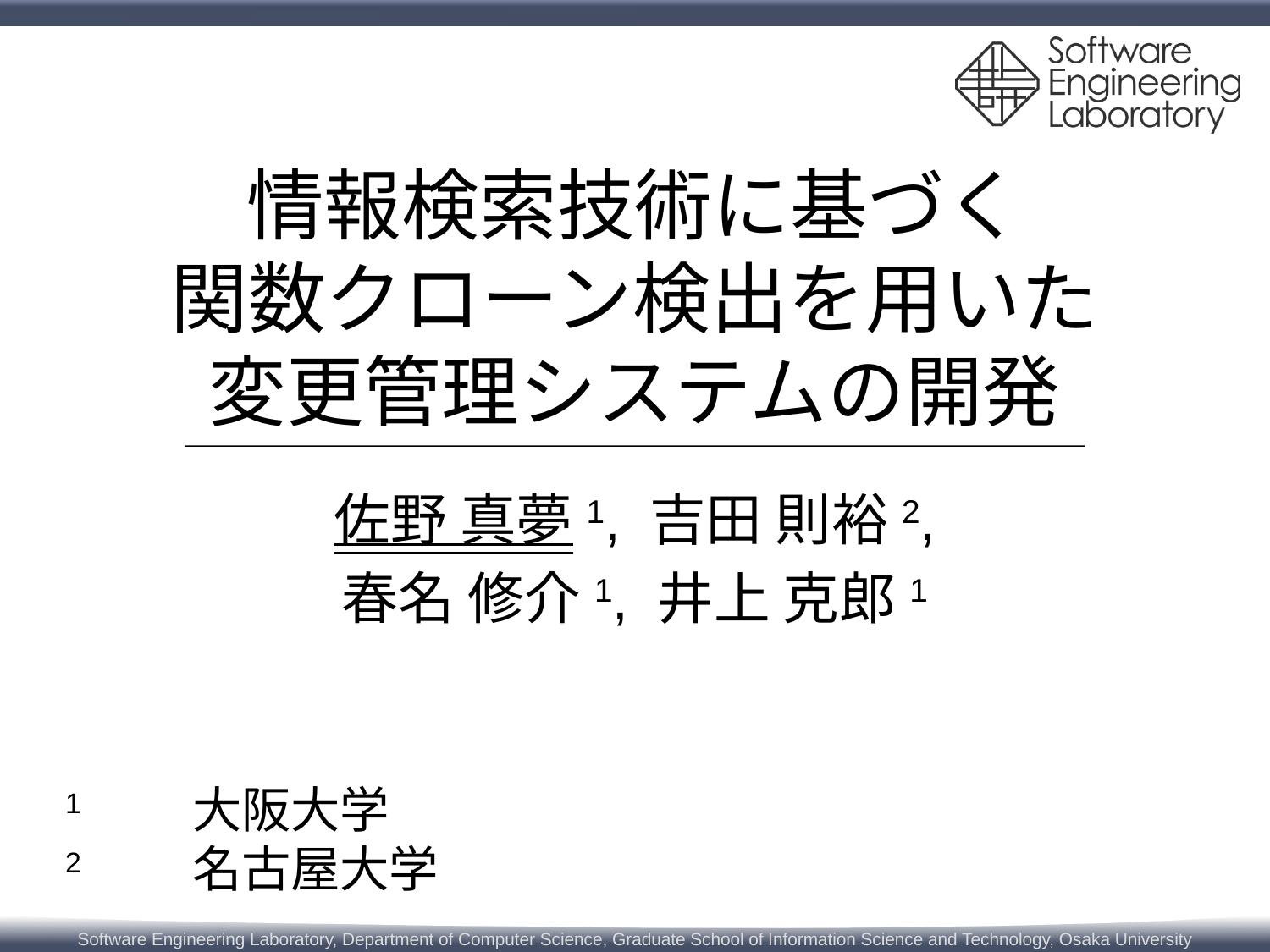

# 情報検索技術に基づく 関数クローン検出を用いた 変更管理システムの開発
佐野 真夢1, 吉田 則裕2,
春名 修介1, 井上 克郎1
1	大阪大学
2	名古屋大学